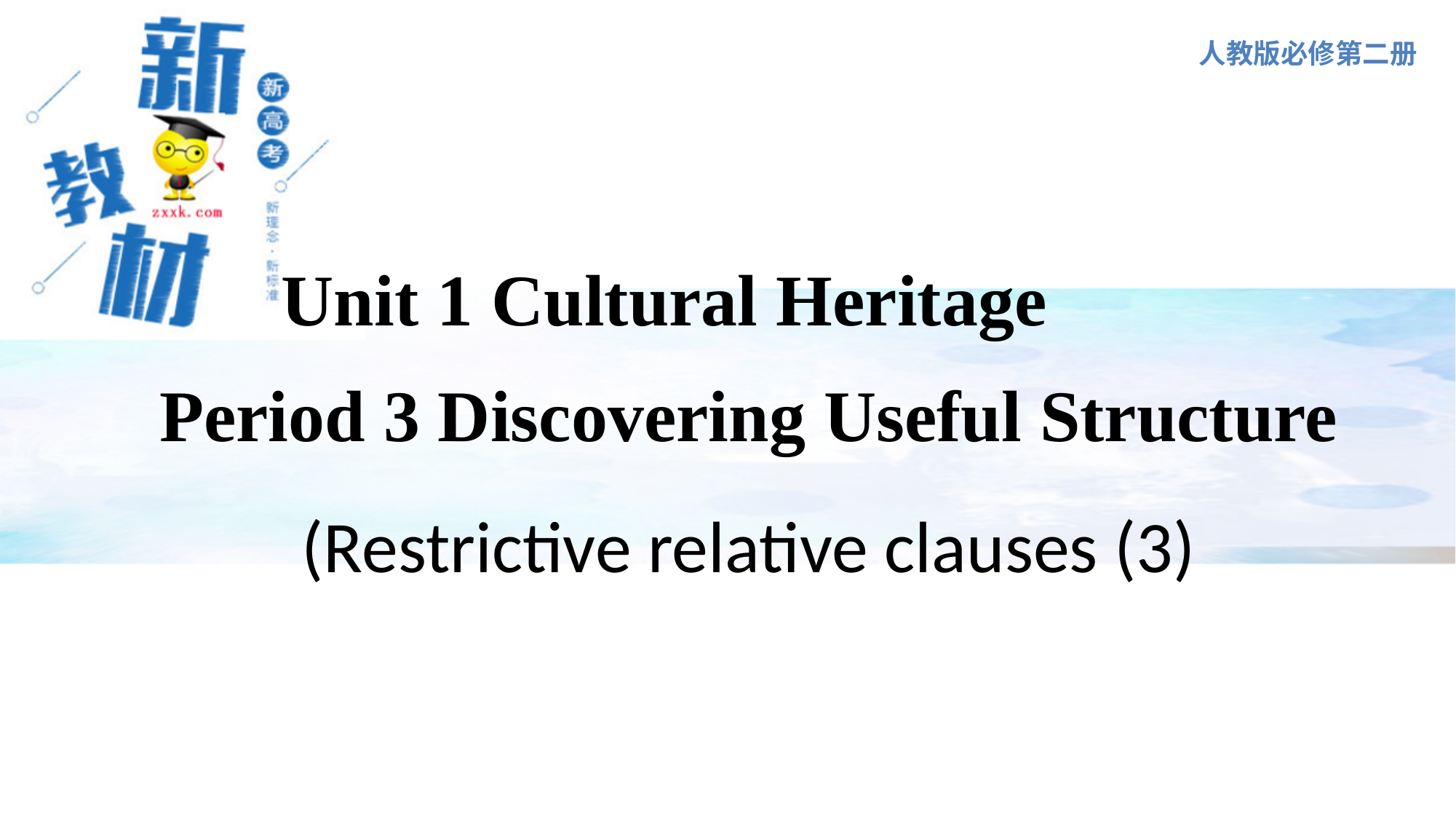

人教版必修第二册
Unit 1 Cultural Heritage
Period 3 Discovering Useful Structure
(Restrictive relative clauses (3)